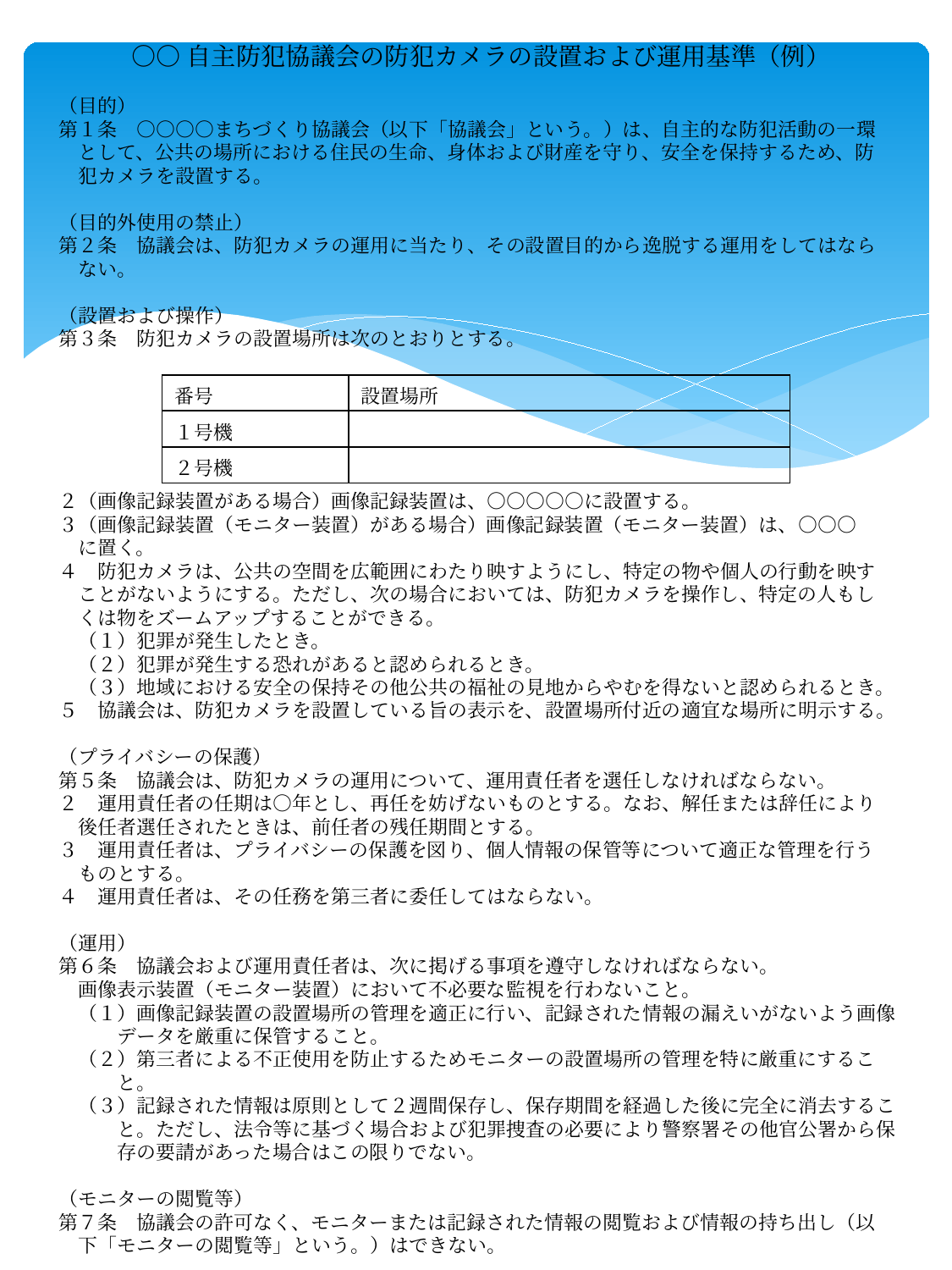

○○自主防犯協議会の防犯カメラの設置および運用基準（例）

（目的）
第１条　○○○○まちづくり協議会（以下「協議会」という。）は、自主的な防犯活動の一環
　として、公共の場所における住民の生命、身体および財産を守り、安全を保持するため、防
　犯カメラを設置する。

（目的外使用の禁止）
第２条　協議会は、防犯カメラの運用に当たり、その設置目的から逸脱する運用をしてはなら
　ない。

（設置および操作）
第３条　防犯カメラの設置場所は次のとおりとする。

２（画像記録装置がある場合）画像記録装置は、○○○○○に設置する。
３（画像記録装置（モニター装置）がある場合）画像記録装置（モニター装置）は、○○○
　に置く。
４　防犯カメラは、公共の空間を広範囲にわたり映すようにし、特定の物や個人の行動を映す
　ことがないようにする。ただし、次の場合においては、防犯カメラを操作し、特定の人もし
　くは物をズームアップすることができる。
　（１）犯罪が発生したとき。
　（２）犯罪が発生する恐れがあると認められるとき。
　（３）地域における安全の保持その他公共の福祉の見地からやむを得ないと認められるとき。
５　協議会は、防犯カメラを設置している旨の表示を、設置場所付近の適宜な場所に明示する。

（プライバシーの保護）
第５条　協議会は、防犯カメラの運用について、運用責任者を選任しなければならない。
２　運用責任者の任期は○年とし、再任を妨げないものとする。なお、解任または辞任により
　後任者選任されたときは、前任者の残任期間とする。
３　運用責任者は、プライバシーの保護を図り、個人情報の保管等について適正な管理を行う
　ものとする。
４　運用責任者は、その任務を第三者に委任してはならない。

（運用）
第６条　協議会および運用責任者は、次に掲げる事項を遵守しなければならない。
　画像表示装置（モニター装置）において不必要な監視を行わないこと。
　（１）画像記録装置の設置場所の管理を適正に行い、記録された情報の漏えいがないよう画像
　　　データを厳重に保管すること。
　（２）第三者による不正使用を防止するためモニターの設置場所の管理を特に厳重にするこ
　　　と。
　（３）記録された情報は原則として２週間保存し、保存期間を経過した後に完全に消去するこ
　　　と。ただし、法令等に基づく場合および犯罪捜査の必要により警察署その他官公署から保
　　　存の要請があった場合はこの限りでない。

（モニターの閲覧等）
第７条　協議会の許可なく、モニターまたは記録された情報の閲覧および情報の持ち出し（以
　下「モニターの閲覧等」という。）はできない。
| 番号 | 設置場所 |
| --- | --- |
| １号機 |  |
| ２号機 |  |